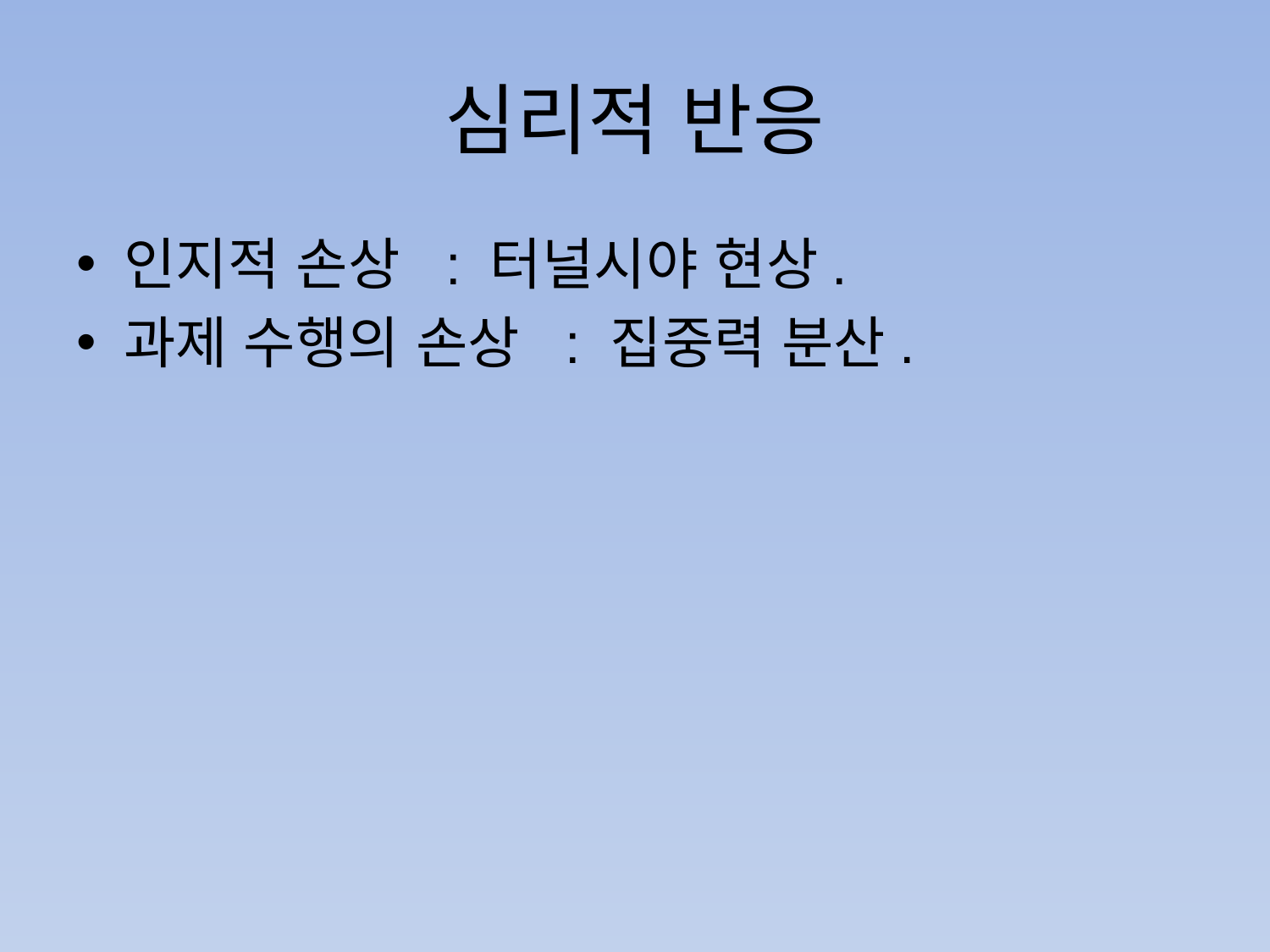

# 심리적 반응
인지적 손상  : 터널시야 현상.
과제 수행의 손상  : 집중력 분산.